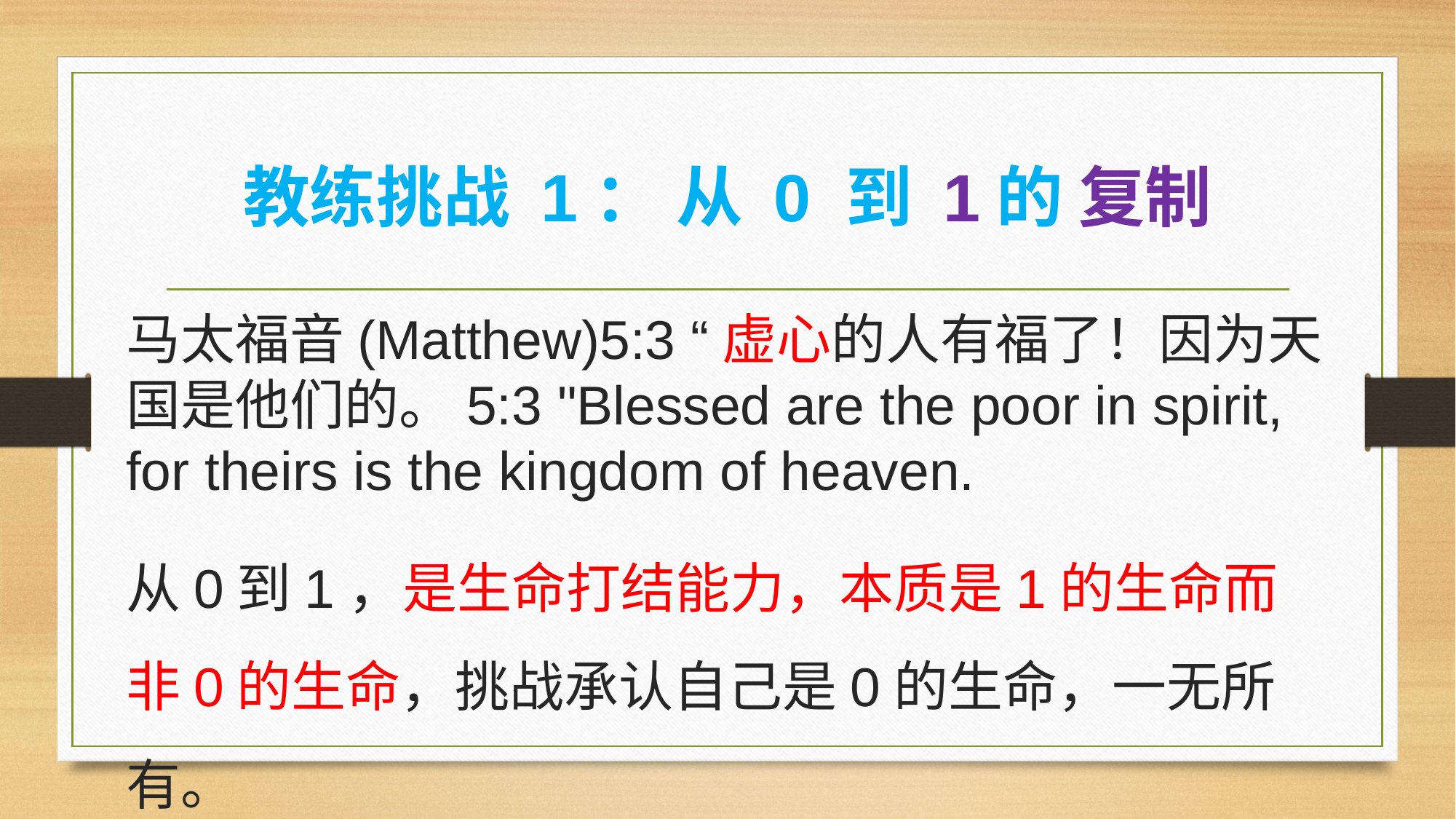

# 教练挑战 1： 从 0 到 1的 复制
马太福音(Matthew)5:3 “虚心的人有福了！因为天国是他们的。5:3 "Blessed are the poor in spirit, for theirs is the kingdom of heaven.
从0到1，是生命打结能力，本质是1的生命而非0的生命，挑战承认自己是0的生命，一无所有。